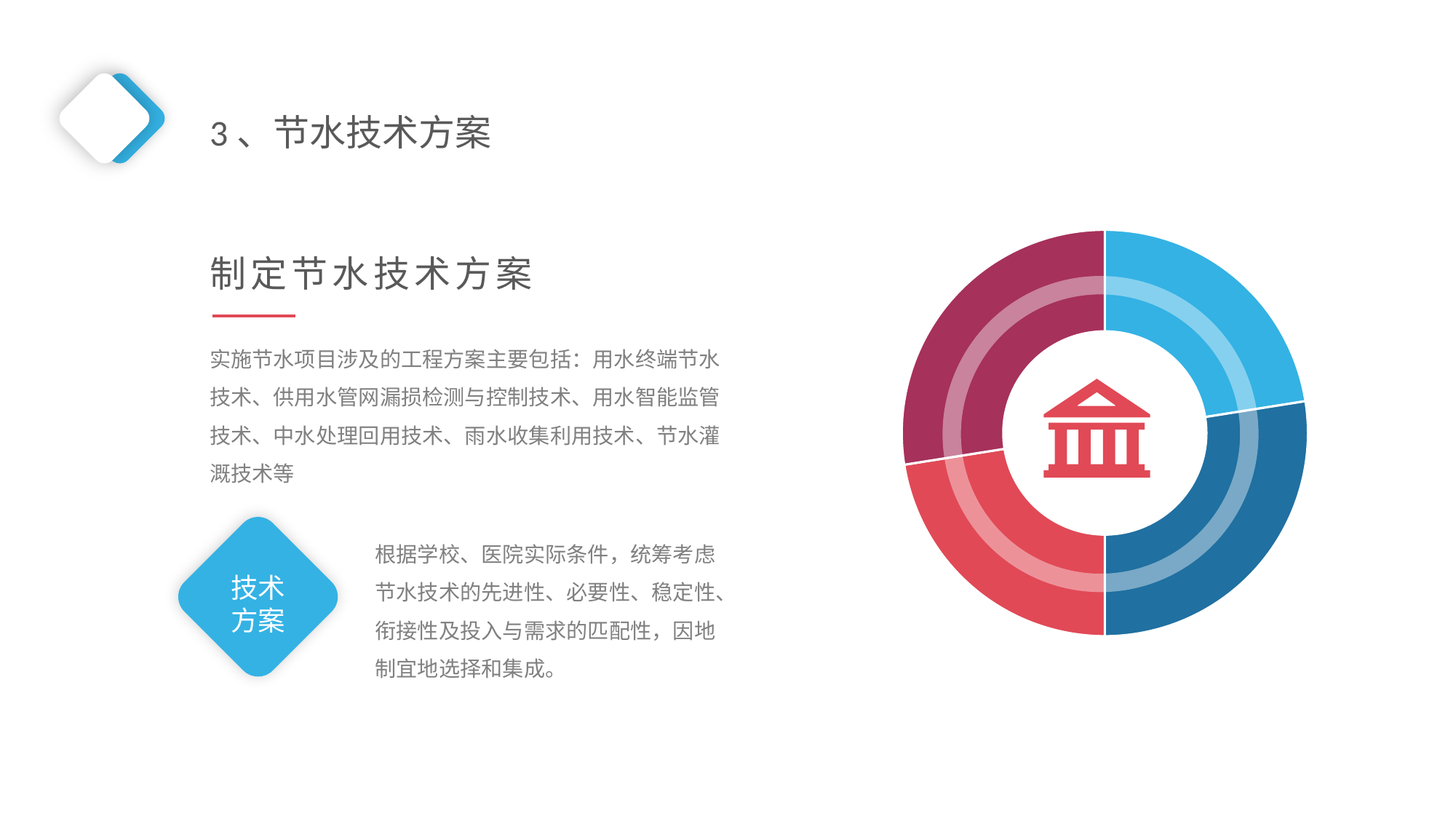

3、节水技术方案

### Chart

| Category | 销售额 |
|---|---|
| 第一季度 | 45.0 |
| 第二季度 | 55.0 |
| 第三季度 | 45.0 |
| 第四季度 | 55.0 |
制定节水技术方案

实施节水项目涉及的工程方案主要包括：用水终端节水技术、供用水管网漏损检测与控制技术、用水智能监管技术、中水处理回用技术、雨水收集利用技术、节水灌溉技术等

根据学校、医院实际条件，统筹考虑节水技术的先进性、必要性、稳定性、衔接性及投入与需求的匹配性，因地制宜地选择和集成。

技术
方案